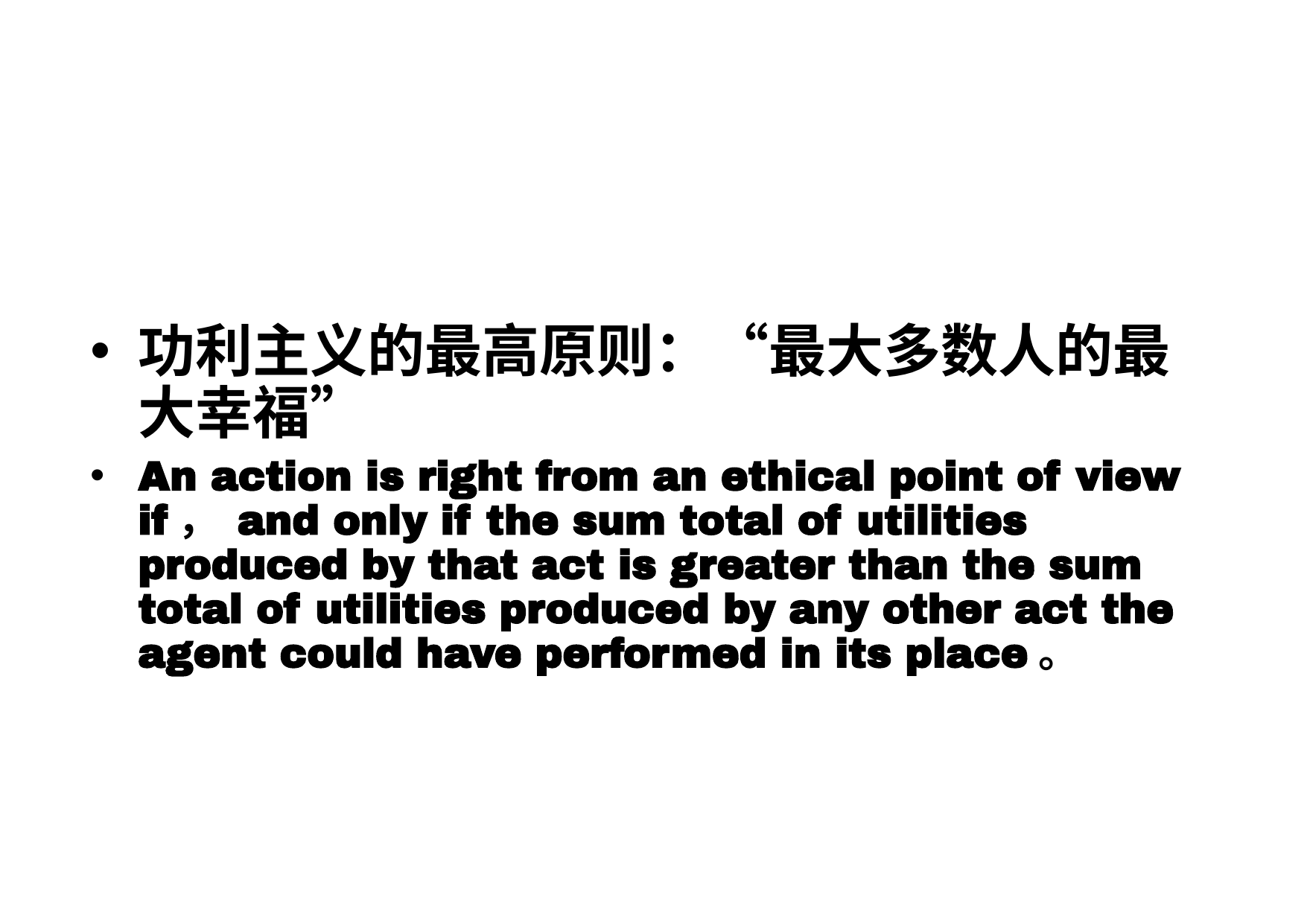

功利主义的最高原则：“最大多数人的最大幸福”
An action is right from an ethical point of view if， and only if the sum total of utilities produced by that act is greater than the sum total of utilities produced by any other act the agent could have performed in its place。